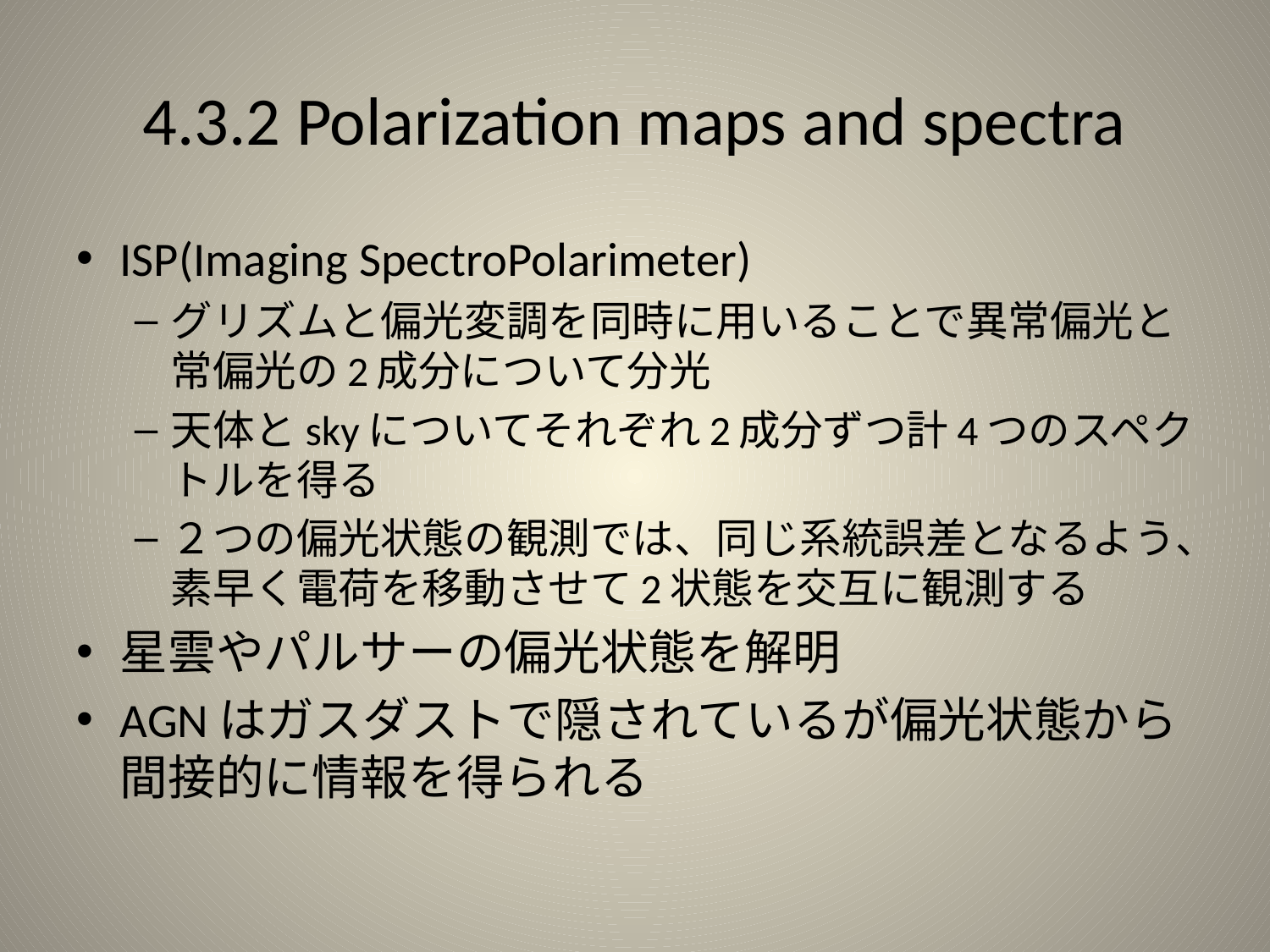

# 4.3.2 Polarization maps and spectra
ISP(Imaging SpectroPolarimeter)
グリズムと偏光変調を同時に用いることで異常偏光と常偏光の2成分について分光
天体とskyについてそれぞれ2成分ずつ計4つのスペクトルを得る
２つの偏光状態の観測では、同じ系統誤差となるよう、素早く電荷を移動させて2状態を交互に観測する
星雲やパルサーの偏光状態を解明
AGNはガスダストで隠されているが偏光状態から間接的に情報を得られる